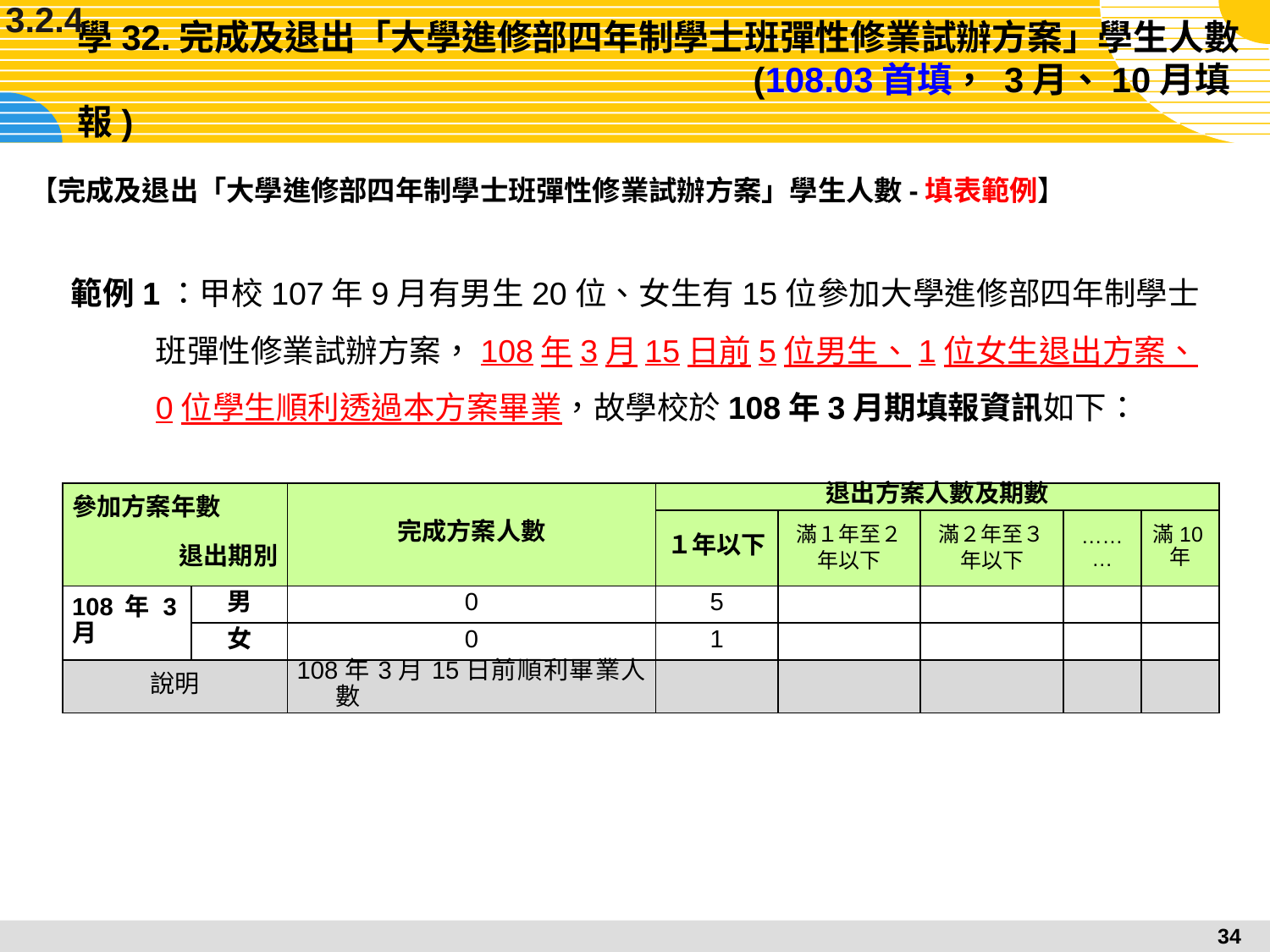

3.2.4
# 學32.完成及退出「大學進修部四年制學士班彈性修業試辦方案」學生人數 (108.03首填， 3月、10月填報)
【完成及退出「大學進修部四年制學士班彈性修業試辦方案」學生人數-填表範例】
範例1：甲校107年9月有男生20位、女生有15位參加大學進修部四年制學士班彈性修業試辦方案，108年3月15日前5位男生、1位女生退出方案、0位學生順利透過本方案畢業，故學校於108年3月期填報資訊如下：
| 參加方案年數   退出期別 |  | 完成方案人數 | 退出方案人數及期數 |  |  |  |  |
| --- | --- | --- | --- | --- | --- | --- | --- |
|  |  |  | １年以下 | 滿１年至２年以下 | 滿２年至３年以下 | ……… | 滿10年 |
| 108年3月 | 男 | 0 | 5 |  |  |  |  |
|  | 女 | 0 | 1 |  |  |  |  |
| 說明 |  | 108年3月15日前順利畢業人數 |  |  |  |  |  |